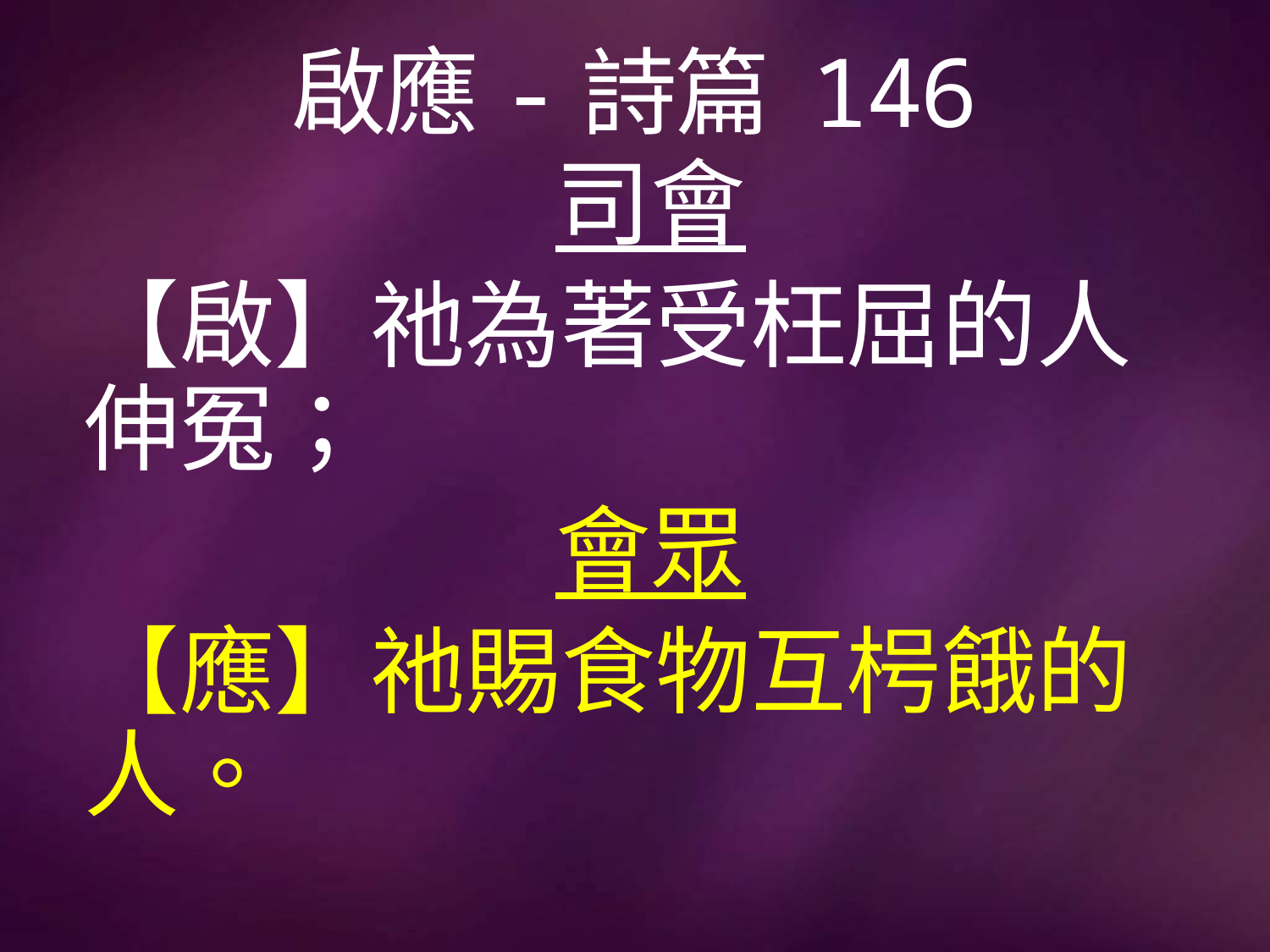

# 啟應-詩篇 146
司會
【啟】祂為著受枉屈的人伸冤；
會眾
【應】祂賜食物互枵餓的人。